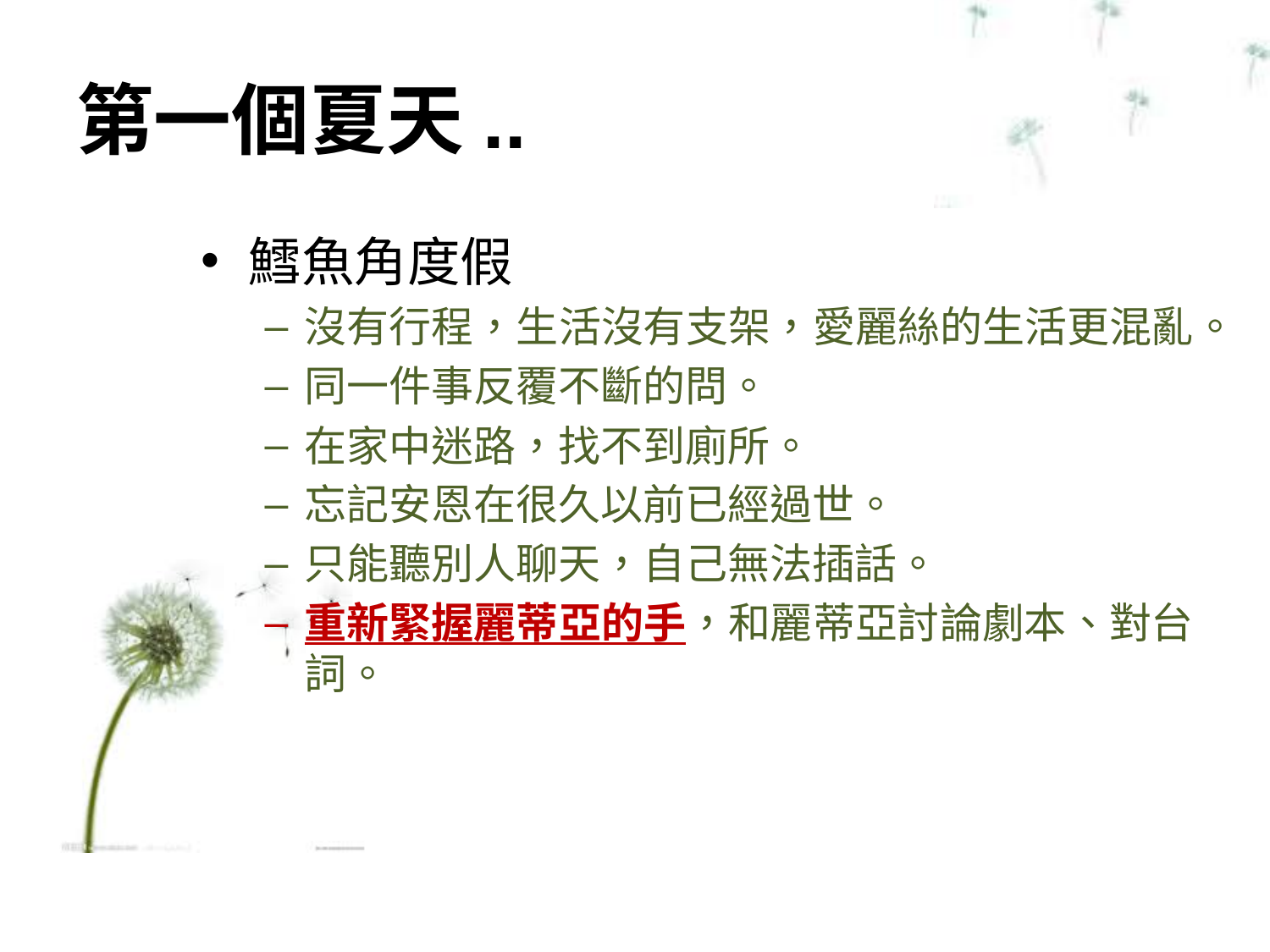

# 第一個夏天..
鱈魚角度假
沒有行程，生活沒有支架，愛麗絲的生活更混亂。
同一件事反覆不斷的問。
在家中迷路，找不到廁所。
忘記安恩在很久以前已經過世。
只能聽別人聊天，自己無法插話。
重新緊握麗蒂亞的手，和麗蒂亞討論劇本、對台詞。